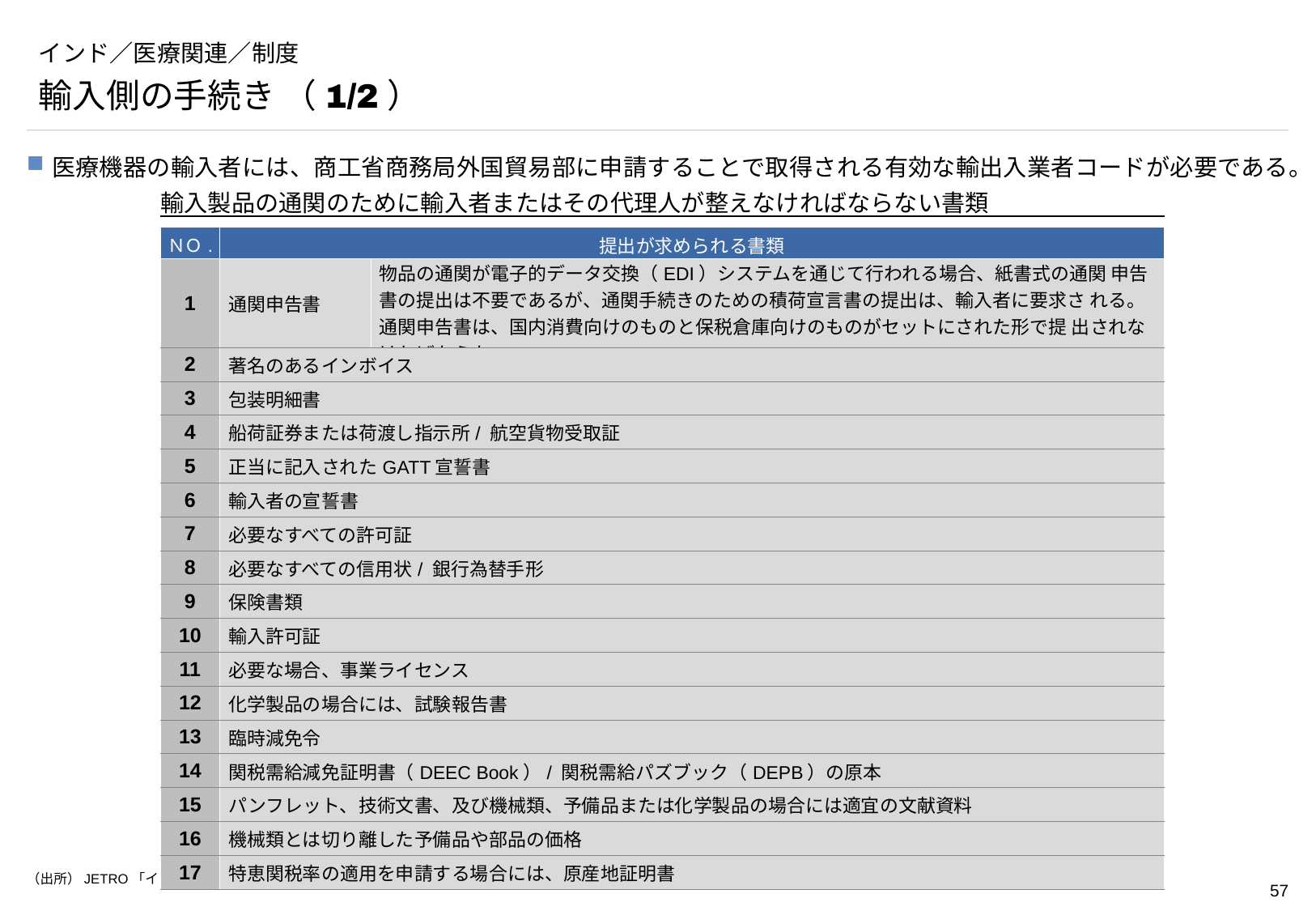

# インド／医療関連／制度
輸入側の手続き （1/2）
医療機器の輸入者には、商工省商務局外国貿易部に申請することで取得される有効な輸出入業者コードが必要である。

輸入製品の通関のために輸入者またはその代理人が整えなければならない書類
| ＮＯ. | 提出が求められる書類 |  |
| --- | --- | --- |
| 1 | 通関申告書 | 物品の通関が電子的データ交換（EDI）システムを通じて行われる場合、紙書式の通関 申告書の提出は不要であるが、通関手続きのための積荷宣言書の提出は、輸入者に要求さ れる。通関申告書は、国内消費向けのものと保税倉庫向けのものがセットにされた形で提 出されなければならない。 |
| 2 | 著名のあるインボイス |  |
| 3 | 包装明細書 |  |
| 4 | 船荷証券または荷渡し指示所/ 航空貨物受取証 |  |
| 5 | 正当に記入されたGATT宣誓書 |  |
| 6 | 輸入者の宣誓書 |  |
| 7 | 必要なすべての許可証 |  |
| 8 | 必要なすべての信用状/ 銀行為替手形 |  |
| 9 | 保険書類 |  |
| 10 | 輸入許可証 |  |
| 11 | 必要な場合、事業ライセンス |  |
| 12 | 化学製品の場合には、試験報告書 |  |
| 13 | 臨時減免令 |  |
| 14 | 関税需給減免証明書（DEEC Book）/ 関税需給パズブック（DEPB）の原本 |  |
| 15 | パンフレット、技術文書、及び機械類、予備品または化学製品の場合には適宜の文献資料 |  |
| 16 | 機械類とは切り離した予備品や部品の価格 |  |
| 17 | 特恵関税率の適用を申請する場合には、原産地証明書 |  |
（出所）JETRO「インドの医療機器市場と規制　（2012年3月）」